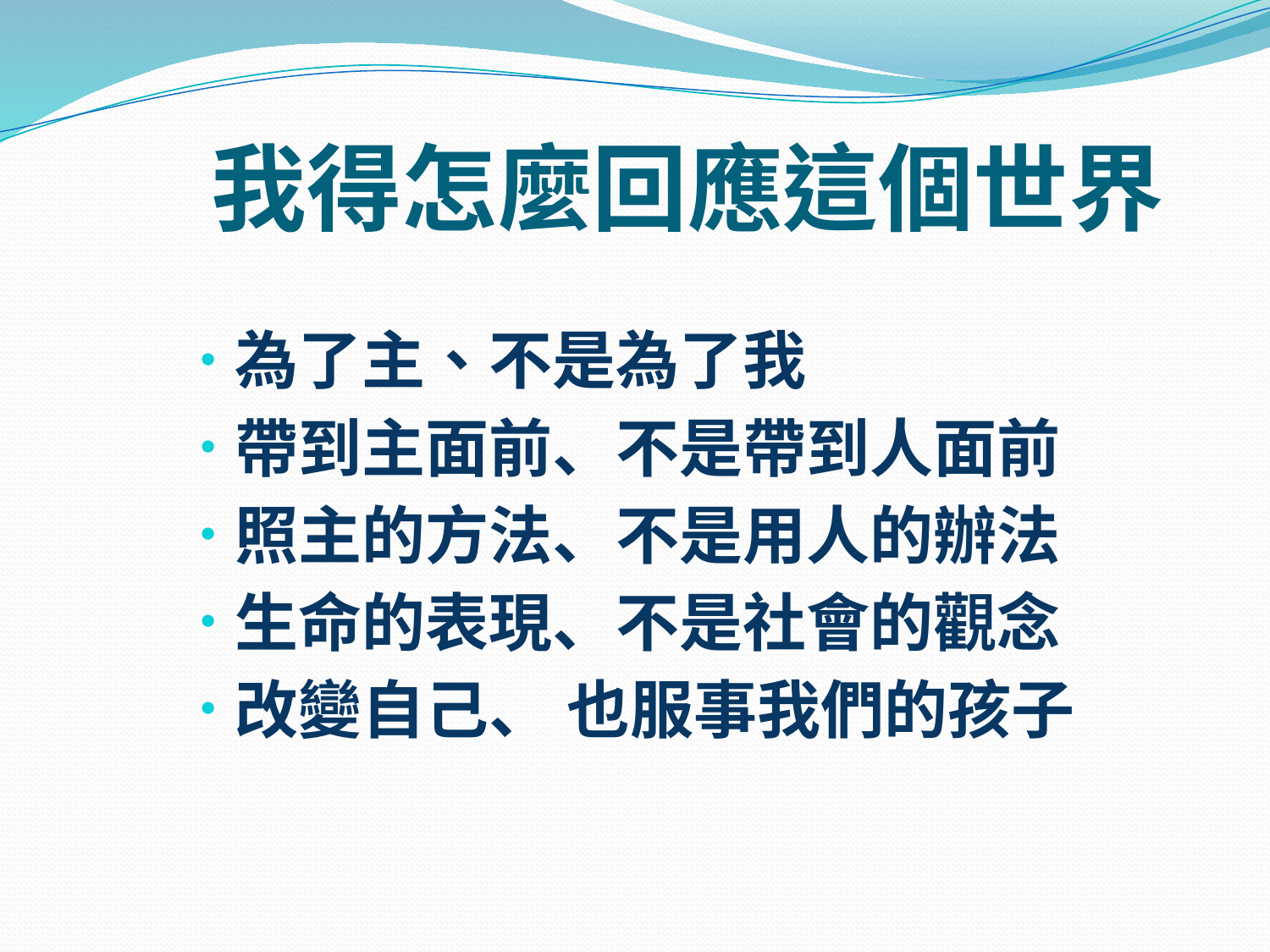

# 我得怎麼回應這個世界
為了主、不是為了我
帶到主面前、不是帶到人面前
照主的方法、不是用人的辦法
生命的表現、不是社會的觀念
改變自己、 也服事我們的孩子